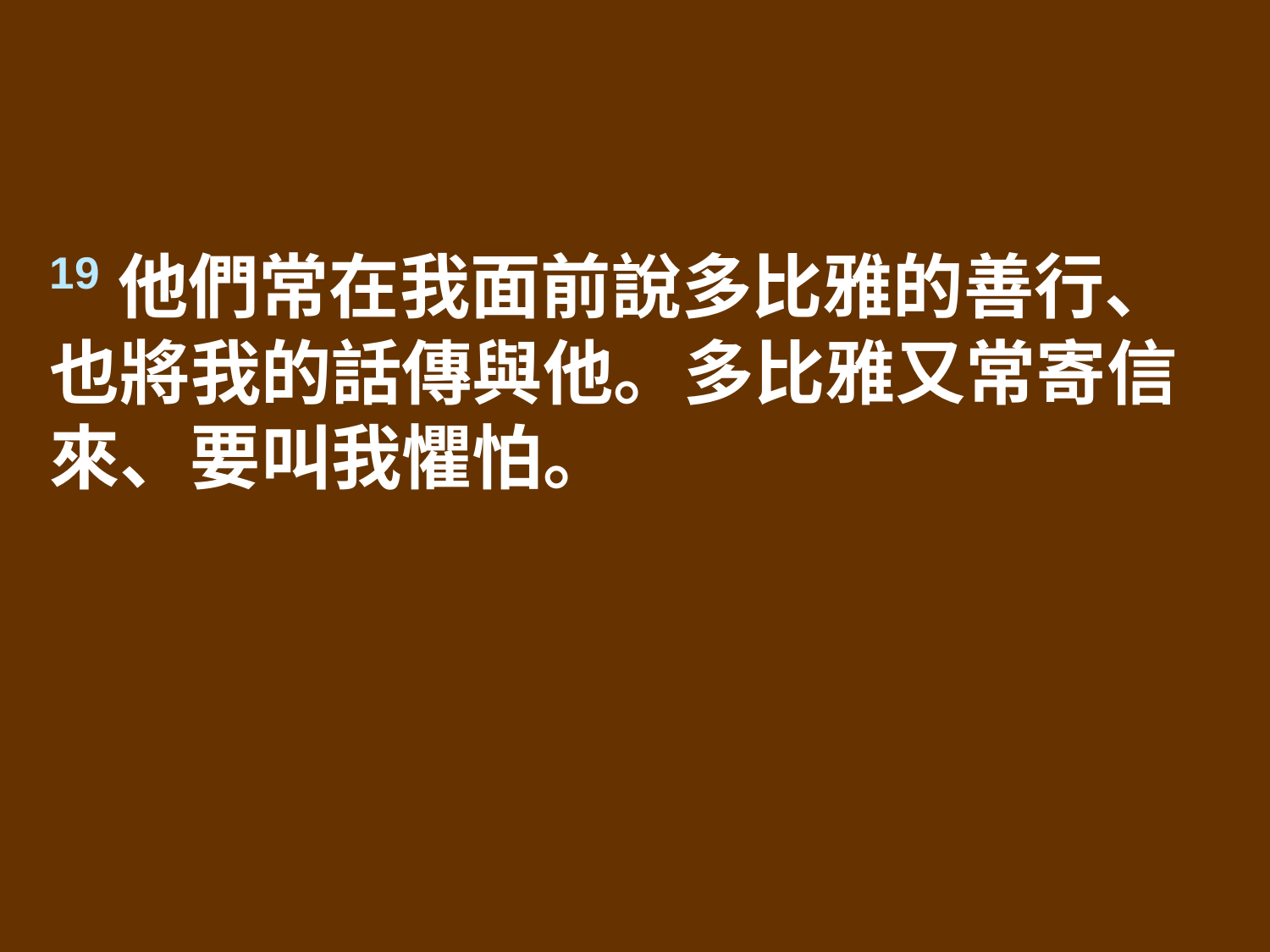

19他們常在我面前說多比雅的善行、也將我的話傳與他。多比雅又常寄信來、要叫我懼怕。